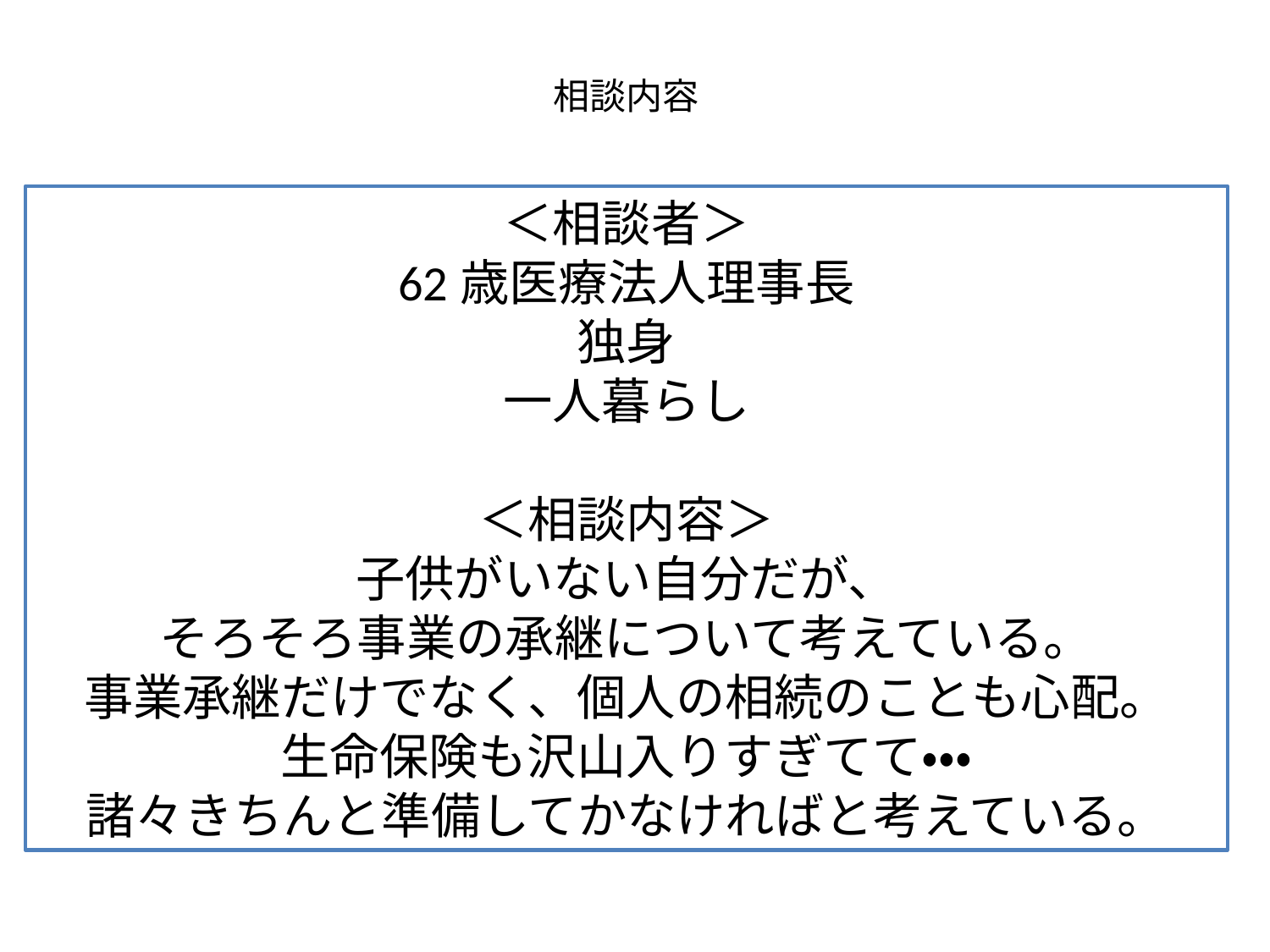

# 相談内容
＜相談者＞
62歳医療法人理事長
独身
一人暮らし

＜相談内容＞
子供がいない自分だが、
そろそろ事業の承継について考えている。
事業承継だけでなく、個人の相続のことも心配。
生命保険も沢山入りすぎてて・・・
諸々きちんと準備してかなければと考えている。
31